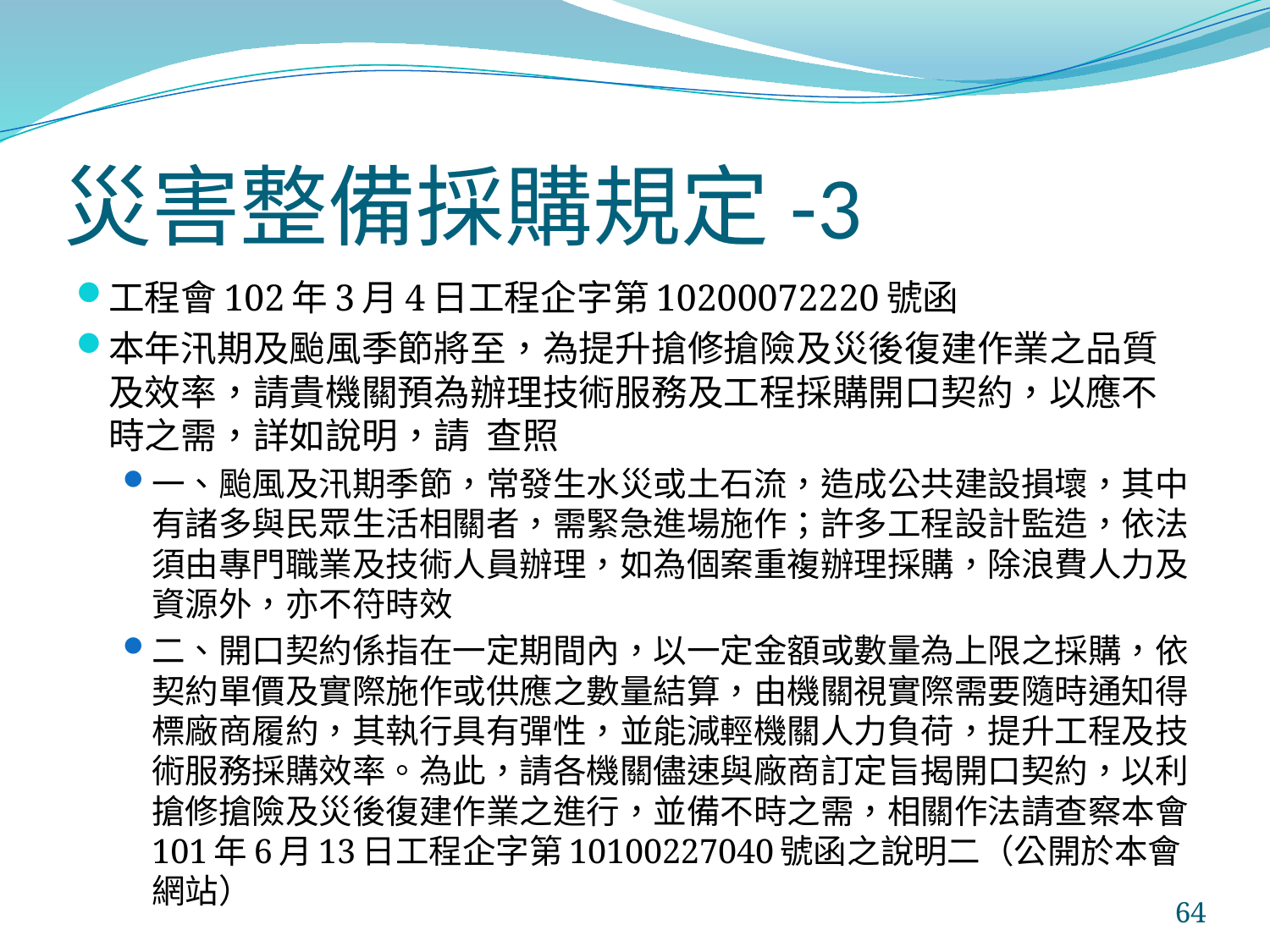

# 災害整備採購規定-3
工程會102年3月4日工程企字第10200072220號函
本年汛期及颱風季節將至，為提升搶修搶險及災後復建作業之品質及效率，請貴機關預為辦理技術服務及工程採購開口契約，以應不時之需，詳如說明，請  查照
一、颱風及汛期季節，常發生水災或土石流，造成公共建設損壞，其中有諸多與民眾生活相關者，需緊急進場施作；許多工程設計監造，依法須由專門職業及技術人員辦理，如為個案重複辦理採購，除浪費人力及資源外，亦不符時效
二、開口契約係指在一定期間內，以一定金額或數量為上限之採購，依契約單價及實際施作或供應之數量結算，由機關視實際需要隨時通知得標廠商履約，其執行具有彈性，並能減輕機關人力負荷，提升工程及技術服務採購效率。為此，請各機關儘速與廠商訂定旨揭開口契約，以利搶修搶險及災後復建作業之進行，並備不時之需，相關作法請查察本會101年6月13日工程企字第10100227040號函之說明二（公開於本會網站）
64